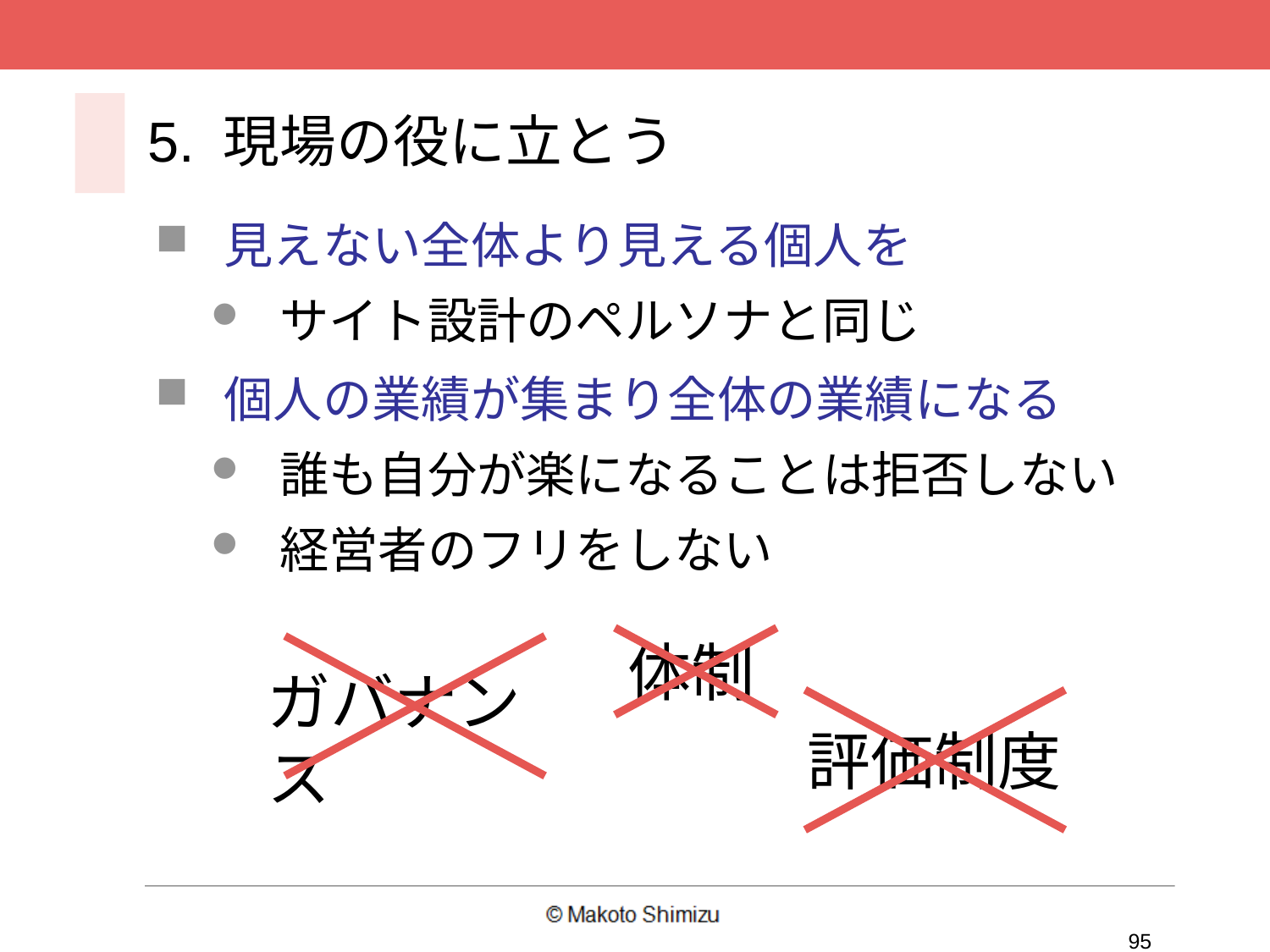

5. 現場の役に立とう
見えない全体より見える個人を
サイト設計のペルソナと同じ
個人の業績が集まり全体の業績になる
誰も自分が楽になることは拒否しない
経営者のフリをしない
体制
ガバナンス
評価制度